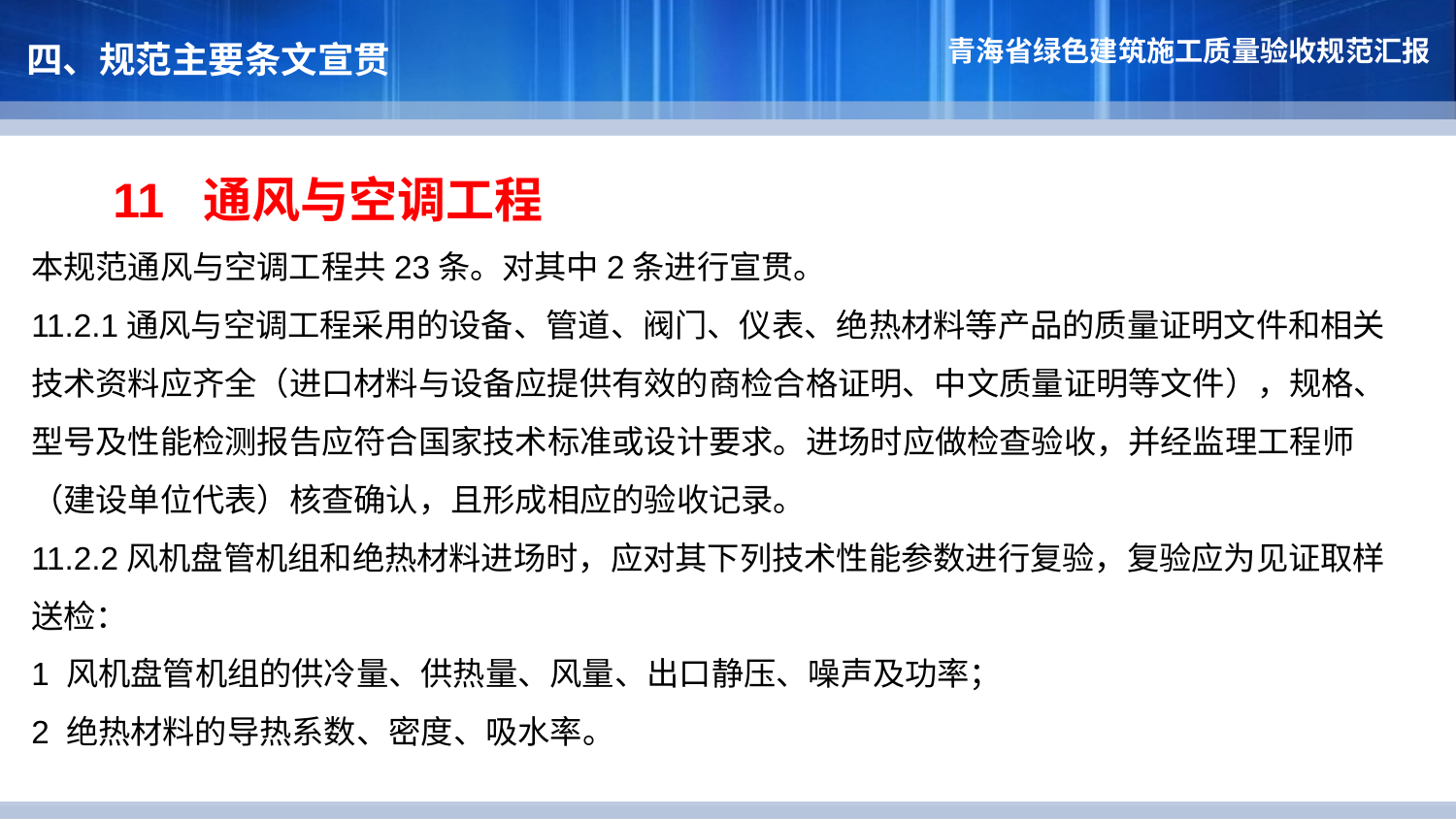

四、规范主要条文宣贯
      11  通风与空调工程
本规范通风与空调工程共23条。对其中2条进行宣贯。
11.2.1通风与空调工程采用的设备、管道、阀门、仪表、绝热材料等产品的质量证明文件和相关技术资料应齐全（进口材料与设备应提供有效的商检合格证明、中文质量证明等文件），规格、型号及性能检测报告应符合国家技术标准或设计要求。进场时应做检查验收，并经监理工程师（建设单位代表）核查确认，且形成相应的验收记录。
11.2.2风机盘管机组和绝热材料进场时，应对其下列技术性能参数进行复验，复验应为见证取样送检：
1 风机盘管机组的供冷量、供热量、风量、出口静压、噪声及功率；
2 绝热材料的导热系数、密度、吸水率。